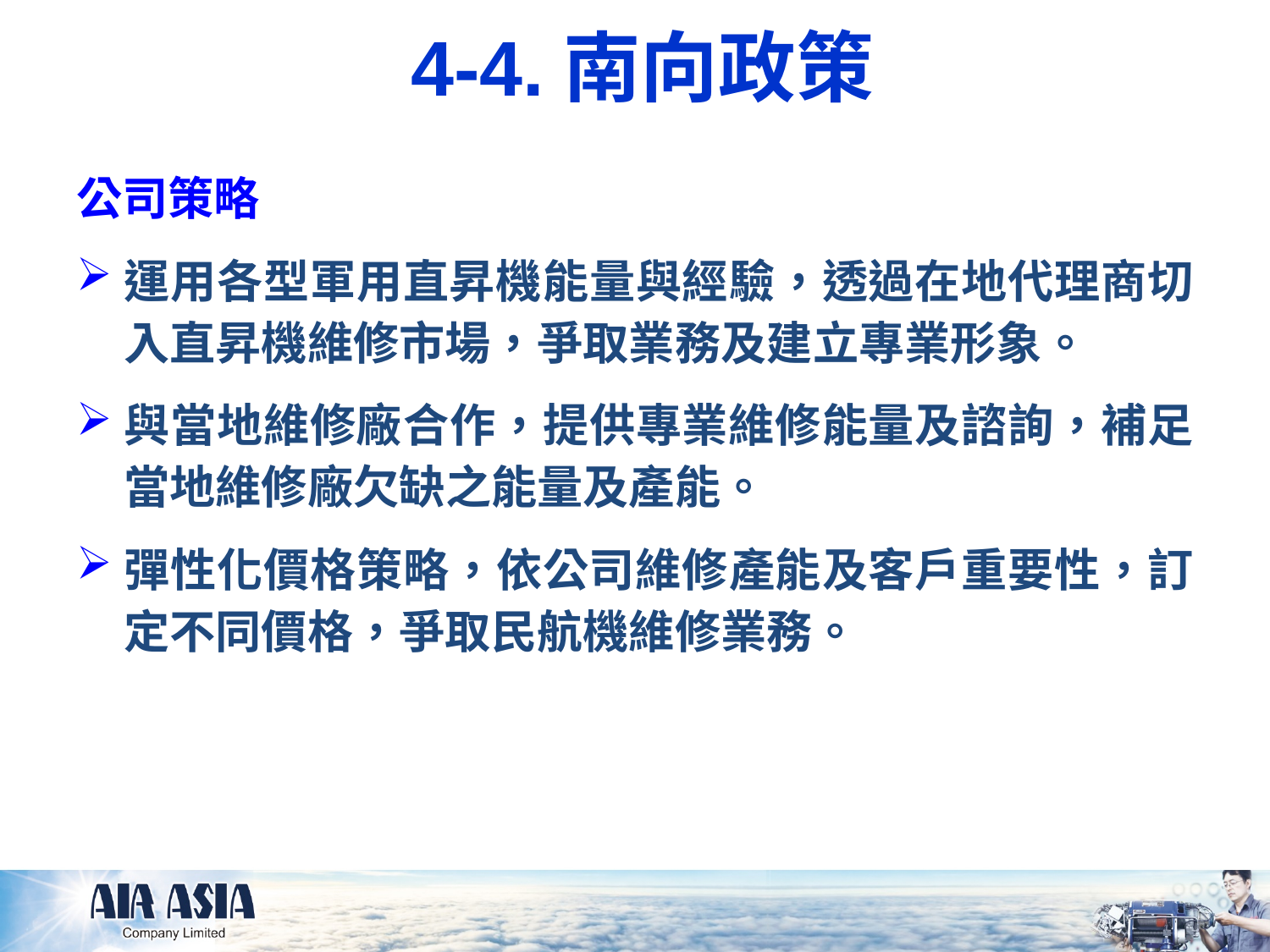

4-4.南向政策
公司策略
運用各型軍用直昇機能量與經驗，透過在地代理商切入直昇機維修市場，爭取業務及建立專業形象。
與當地維修廠合作，提供專業維修能量及諮詢，補足當地維修廠欠缺之能量及產能。
彈性化價格策略，依公司維修產能及客戶重要性，訂定不同價格，爭取民航機維修業務。